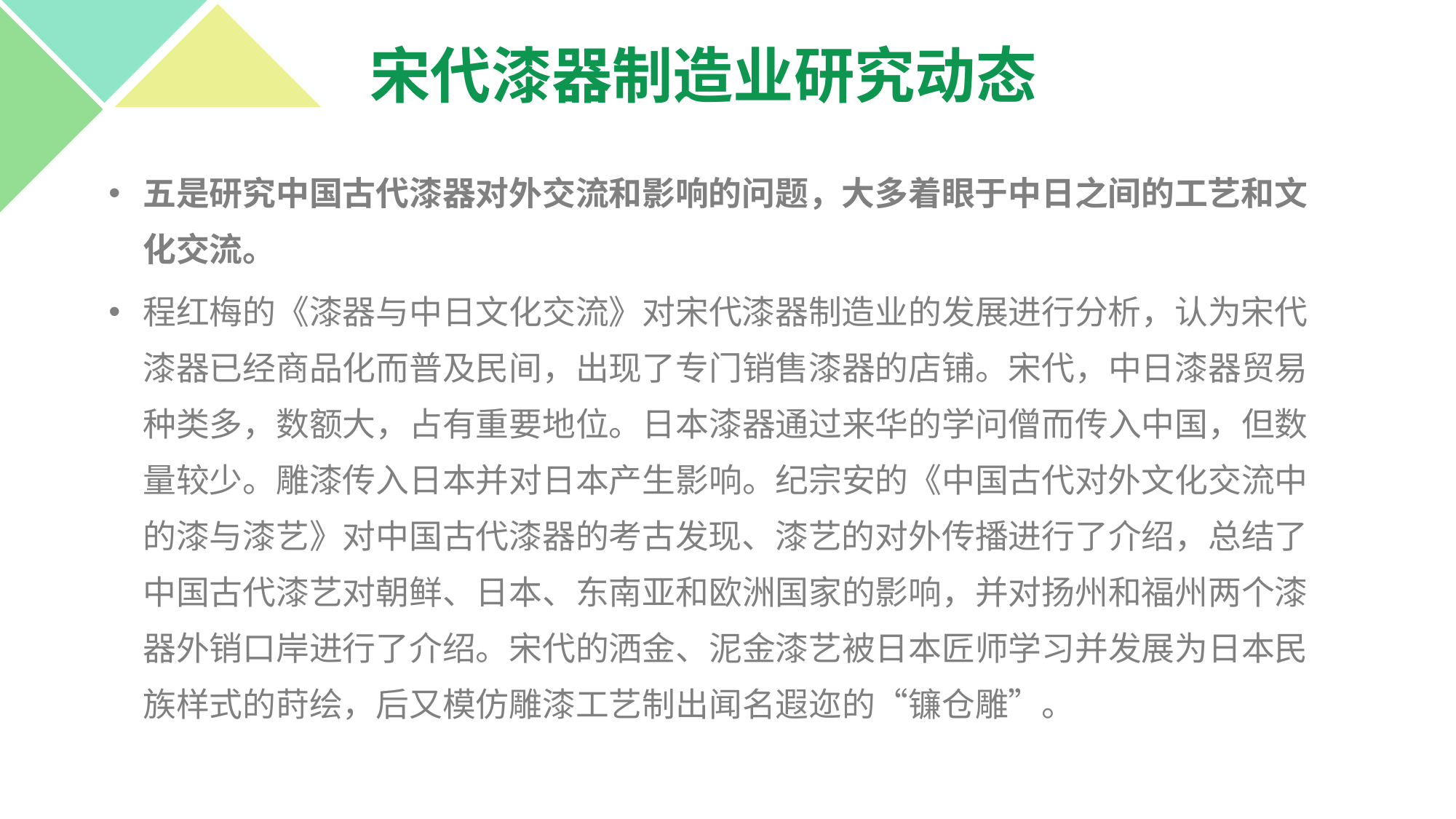

# 宋代漆器制造业研究动态
五是研究中国古代漆器对外交流和影响的问题，大多着眼于中日之间的工艺和文化交流。
程红梅的《漆器与中日文化交流》对宋代漆器制造业的发展进行分析，认为宋代漆器已经商品化而普及民间，出现了专门销售漆器的店铺。宋代，中日漆器贸易种类多，数额大，占有重要地位。日本漆器通过来华的学问僧而传入中国，但数量较少。雕漆传入日本并对日本产生影响。纪宗安的《中国古代对外文化交流中的漆与漆艺》对中国古代漆器的考古发现、漆艺的对外传播进行了介绍，总结了中国古代漆艺对朝鲜、日本、东南亚和欧洲国家的影响，并对扬州和福州两个漆器外销口岸进行了介绍。宋代的洒金、泥金漆艺被日本匠师学习并发展为日本民族样式的莳绘，后又模仿雕漆工艺制出闻名遐迩的“镰仓雕”。